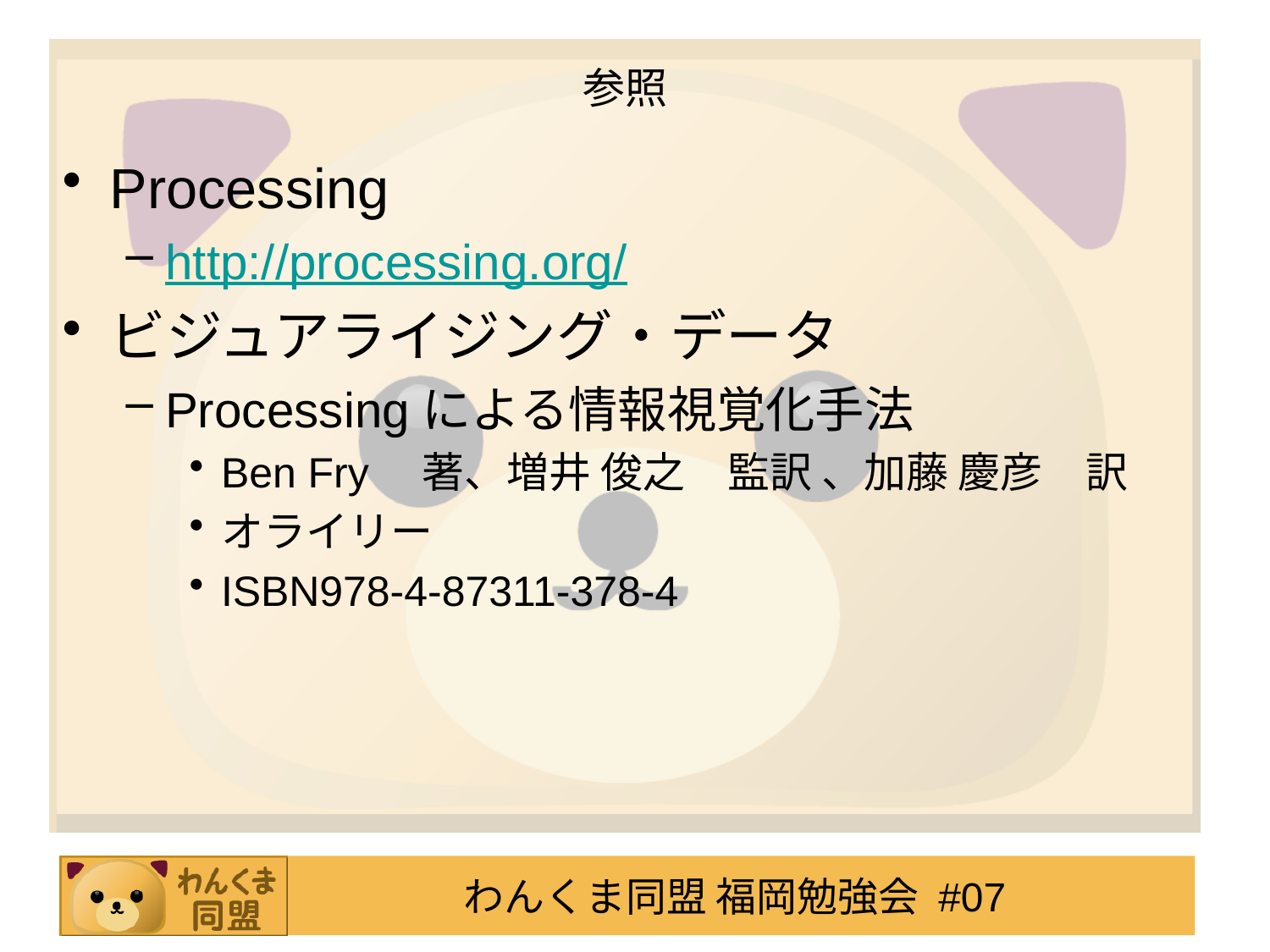

# 参照
Processing
http://processing.org/
ビジュアライジング・データ
Processingによる情報視覚化手法
Ben Fry　著、増井 俊之　監訳 、加藤 慶彦　訳
オライリー
ISBN978-4-87311-378-4